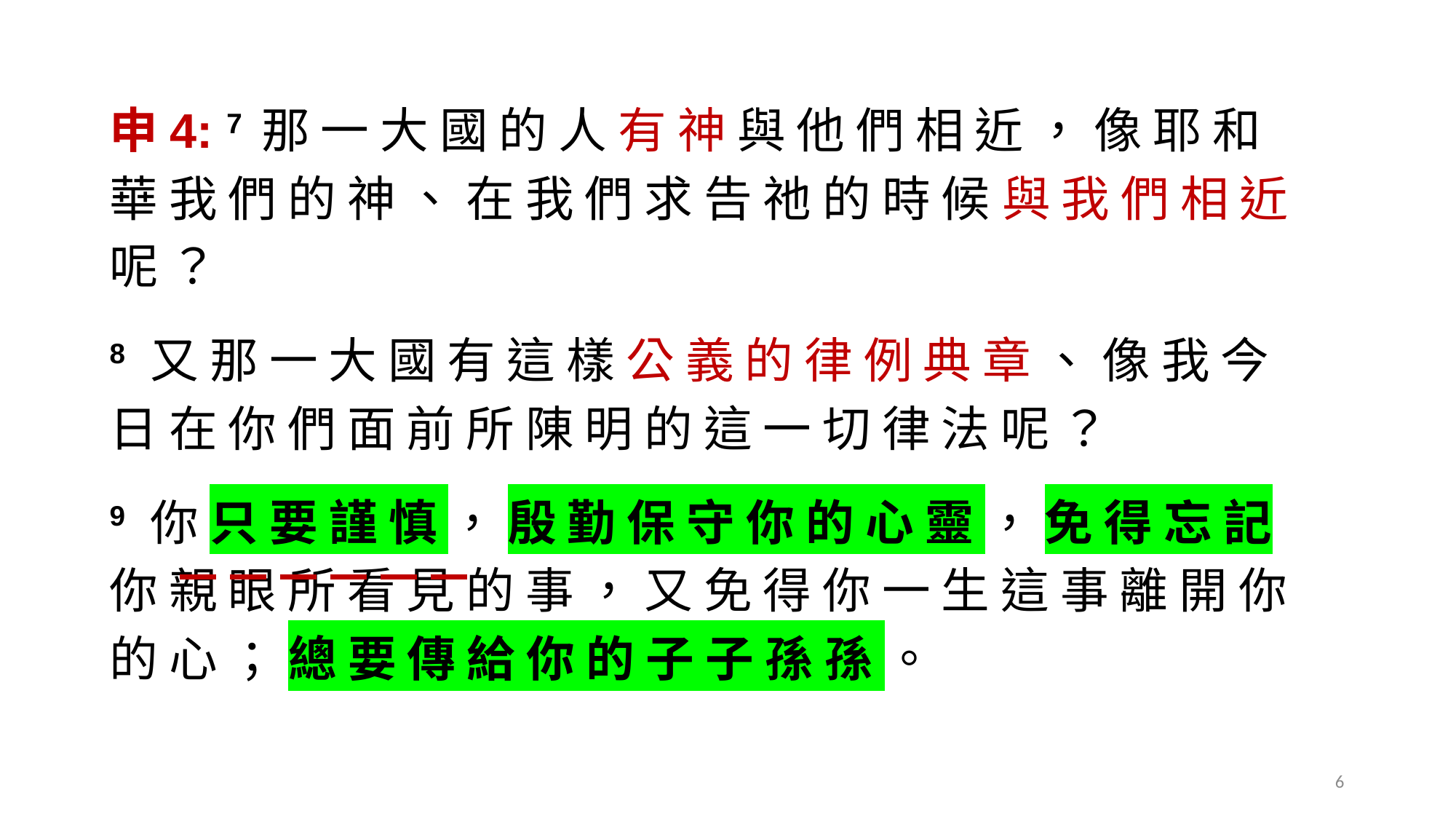

申4: 7 那 一 大 國 的 人 有 神 與 他 們 相 近 ， 像 耶 和 華 我 們 的 神 、 在 我 們 求 告 祂 的 時 候 與 我 們 相 近 呢 ？

8 又 那 一 大 國 有 這 樣 公 義 的 律 例 典 章 、 像 我 今 日 在 你 們 面 前 所 陳 明 的 這 一 切 律 法 呢 ？

9 你 只 要 謹 慎 ， 殷 勤 保 守 你 的 心 靈 ， 免 得 忘 記 你 親 眼 所 看 見 的 事 ， 又 免 得 你 一 生 這 事 離 開 你 的 心 ； 總 要 傳 給 你 的 子 子 孫 孫 。
6